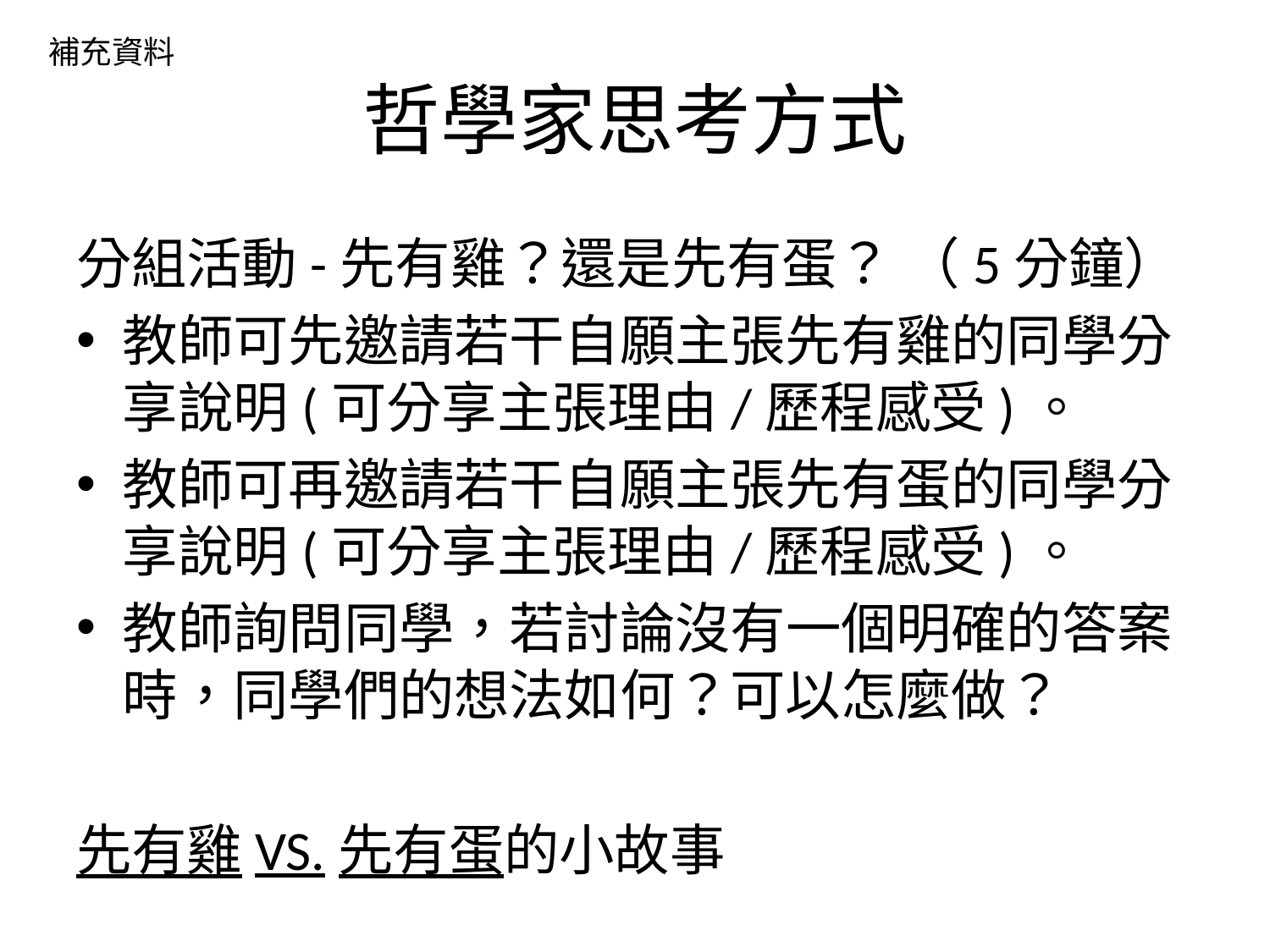

補充資料
# 哲學家思考方式
分組活動-先有雞？還是先有蛋？ （5分鐘）
教師可先邀請若干自願主張先有雞的同學分享說明(可分享主張理由/歷程感受)。
教師可再邀請若干自願主張先有蛋的同學分享說明(可分享主張理由/歷程感受)。
教師詢問同學，若討論沒有一個明確的答案時，同學們的想法如何？可以怎麼做？

先有雞VS.先有蛋的小故事